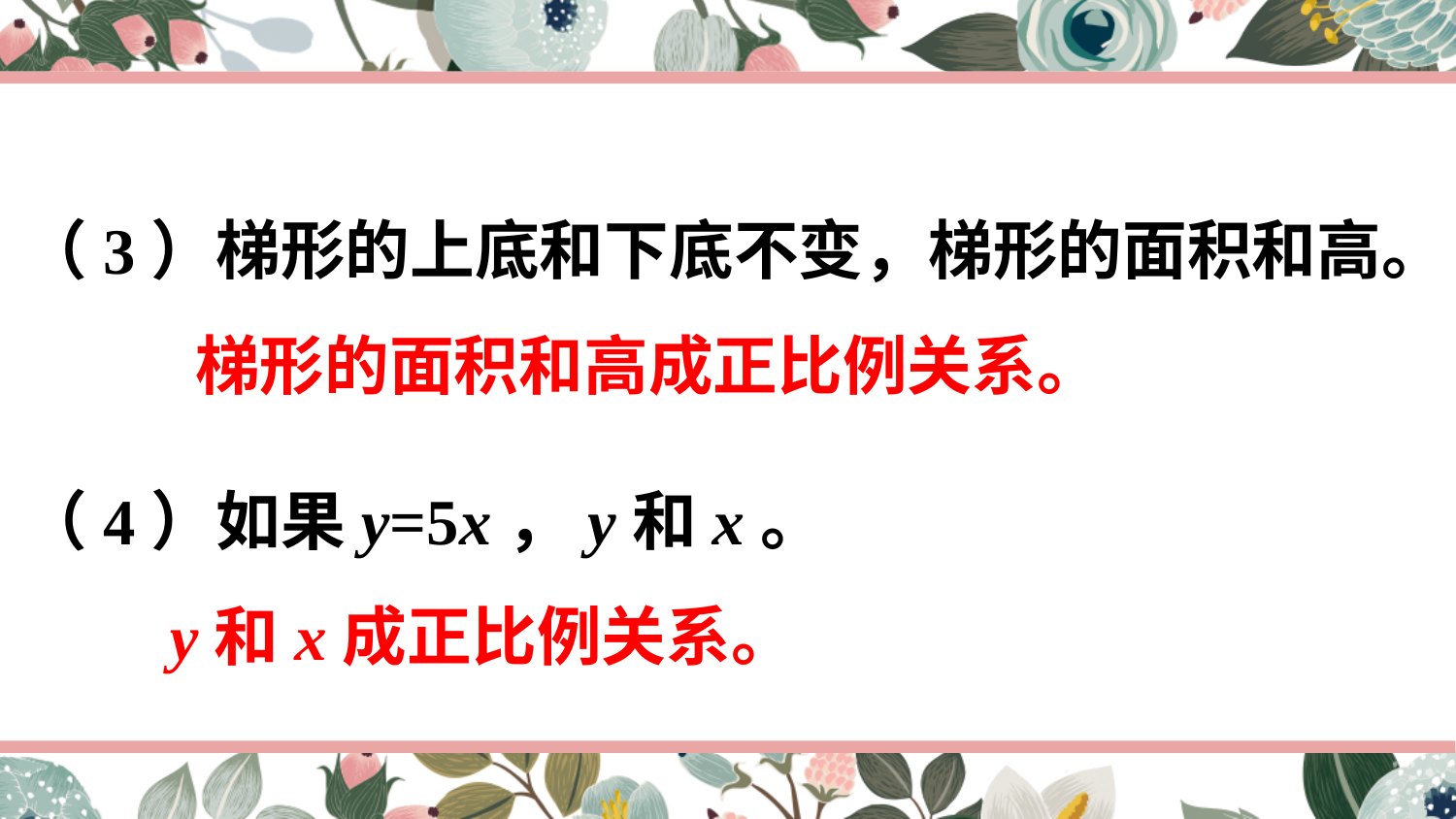

（3）梯形的上底和下底不变，梯形的面积和高。
梯形的面积和高成正比例关系。
（4）如果y=5x，y和x。
y和x成正比例关系。